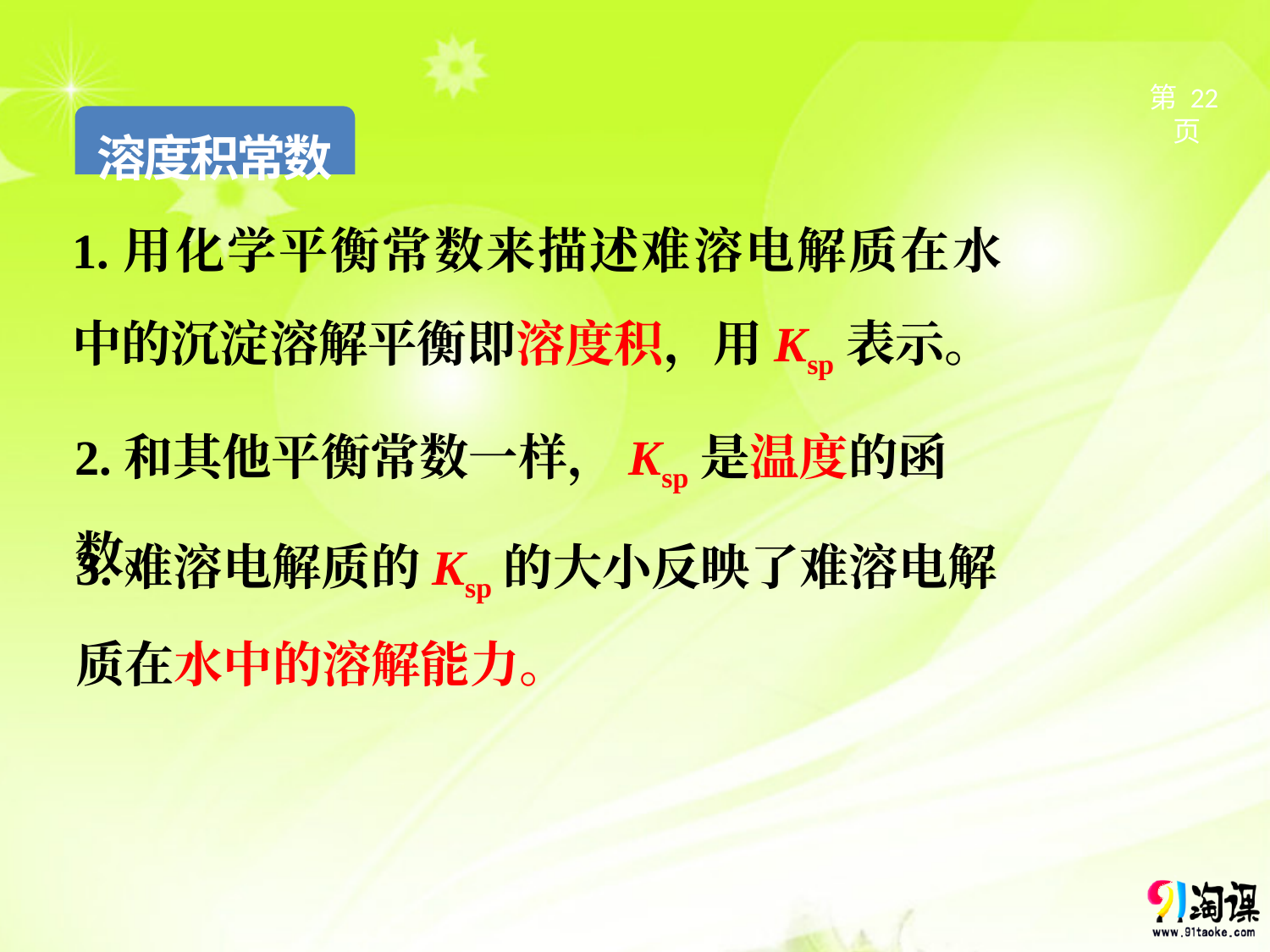

溶度积常数

1.用化学平衡常数来描述难溶电解质在水中的沉淀溶解平衡即溶度积，用Ksp表示。
2.和其他平衡常数一样，Ksp是温度的函数。
3.难溶电解质的Ksp的大小反映了难溶电解质在水中的溶解能力。